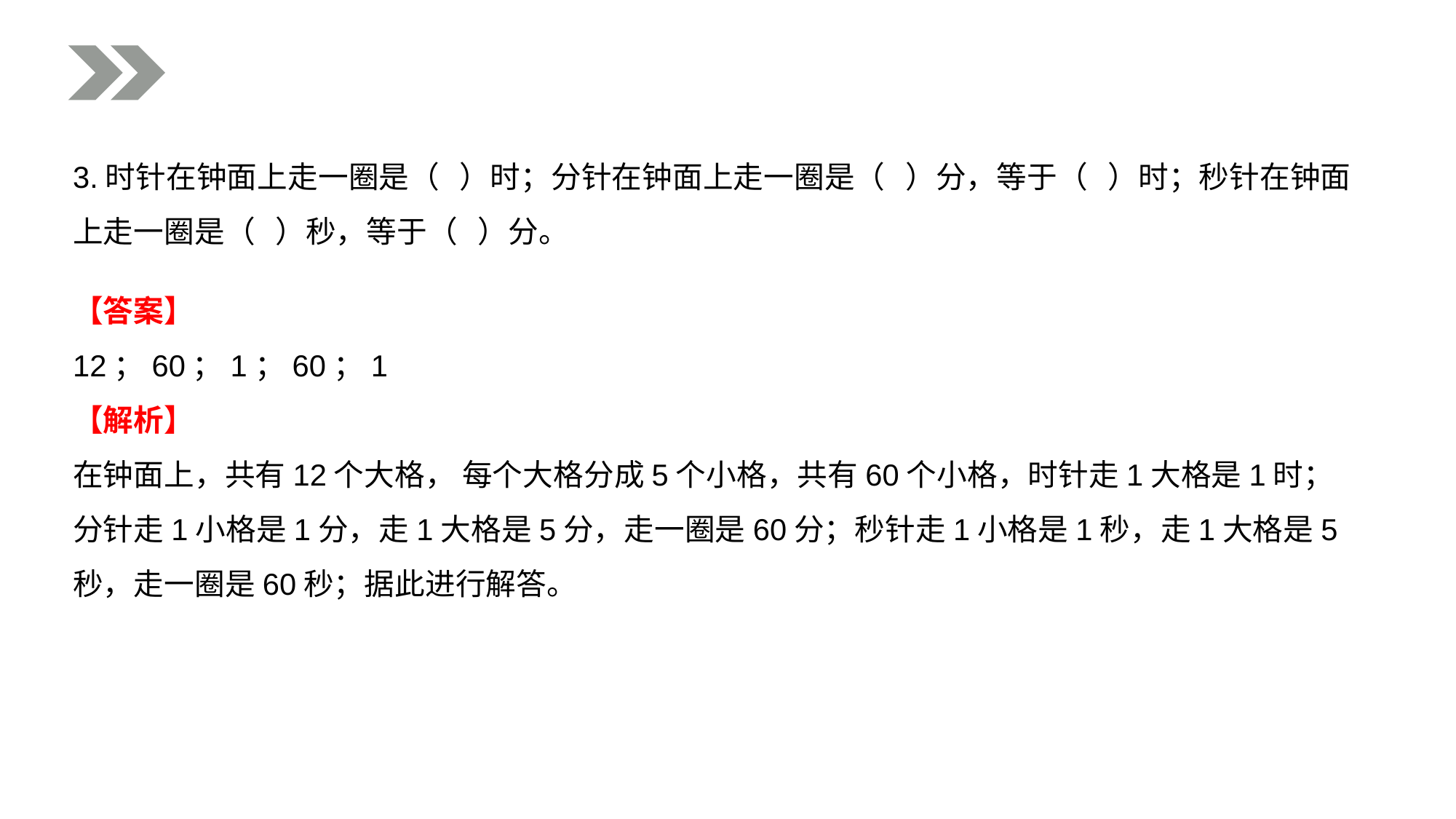

3.时针在钟面上走一圈是（   ）时；分针在钟面上走一圈是（   ）分，等于（   ）时；秒针在钟面上走一圈是（   ）秒，等于（   ）分。
【答案】
12；60；1；60；1
【解析】
在钟面上，共有12个大格， 每个大格分成5个小格，共有60个小格，时针走1大格是1时；分针走1小格是1分，走1大格是5分，走一圈是60分；秒针走1小格是1秒，走1大格是5秒，走一圈是60秒；据此进行解答。